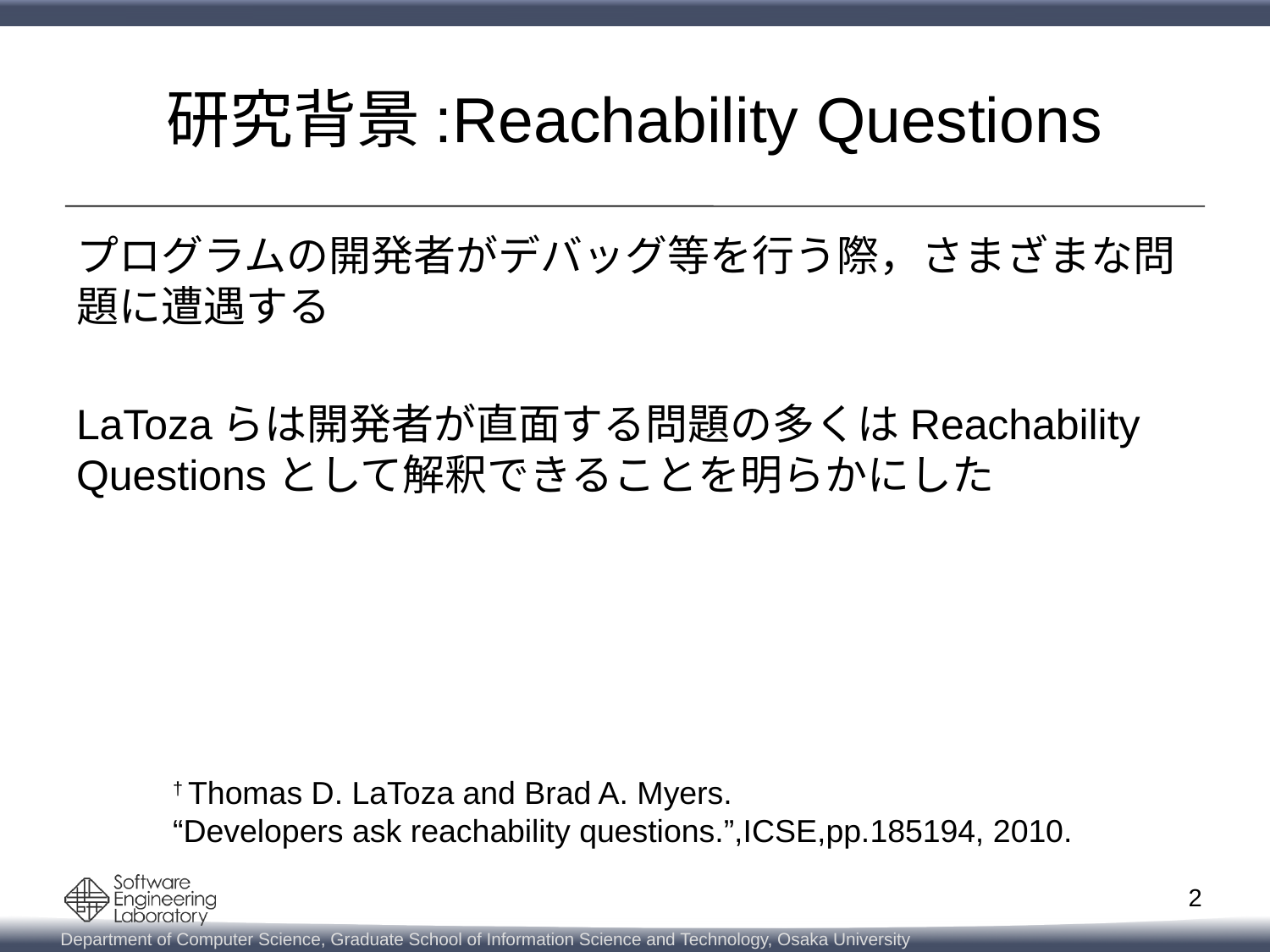

# 研究背景:Reachability Questions
プログラムの開発者がデバッグ等を行う際，さまざまな問題に遭遇する

LaTozaらは開発者が直面する問題の多くはReachability Questionsとして解釈できることを明らかにした
† Thomas D. LaToza and Brad A. Myers.
“Developers ask reachability questions.”,ICSE,pp.185194, 2010.
2